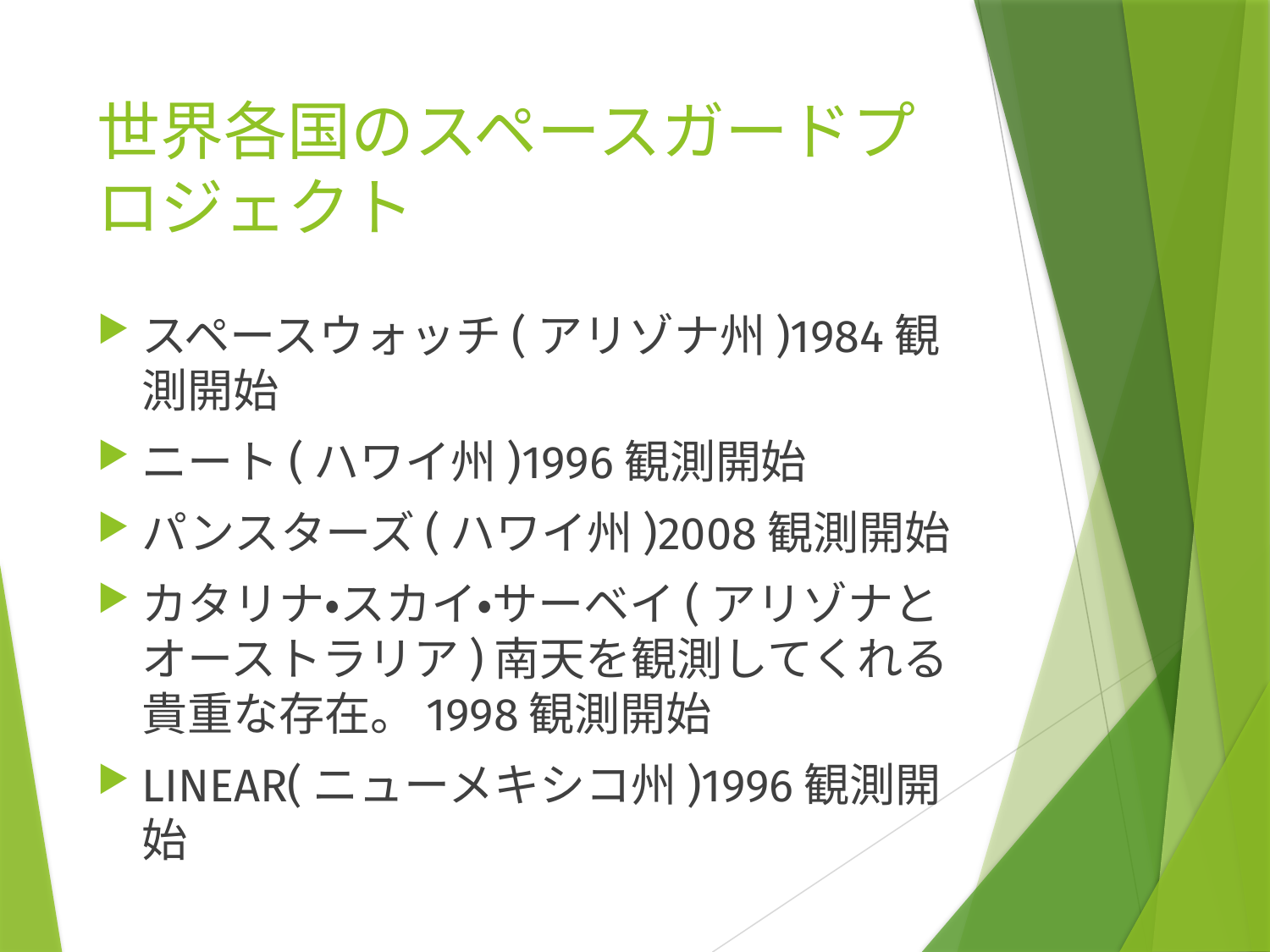

# 世界各国のスペースガードプロジェクト
スペースウォッチ(アリゾナ州)1984観測開始
ニート(ハワイ州)1996観測開始
パンスターズ(ハワイ州)2008観測開始
カタリナ・スカイ・サーベイ(アリゾナとオーストラリア)南天を観測してくれる貴重な存在。1998観測開始
LINEAR(ニューメキシコ州)1996観測開始